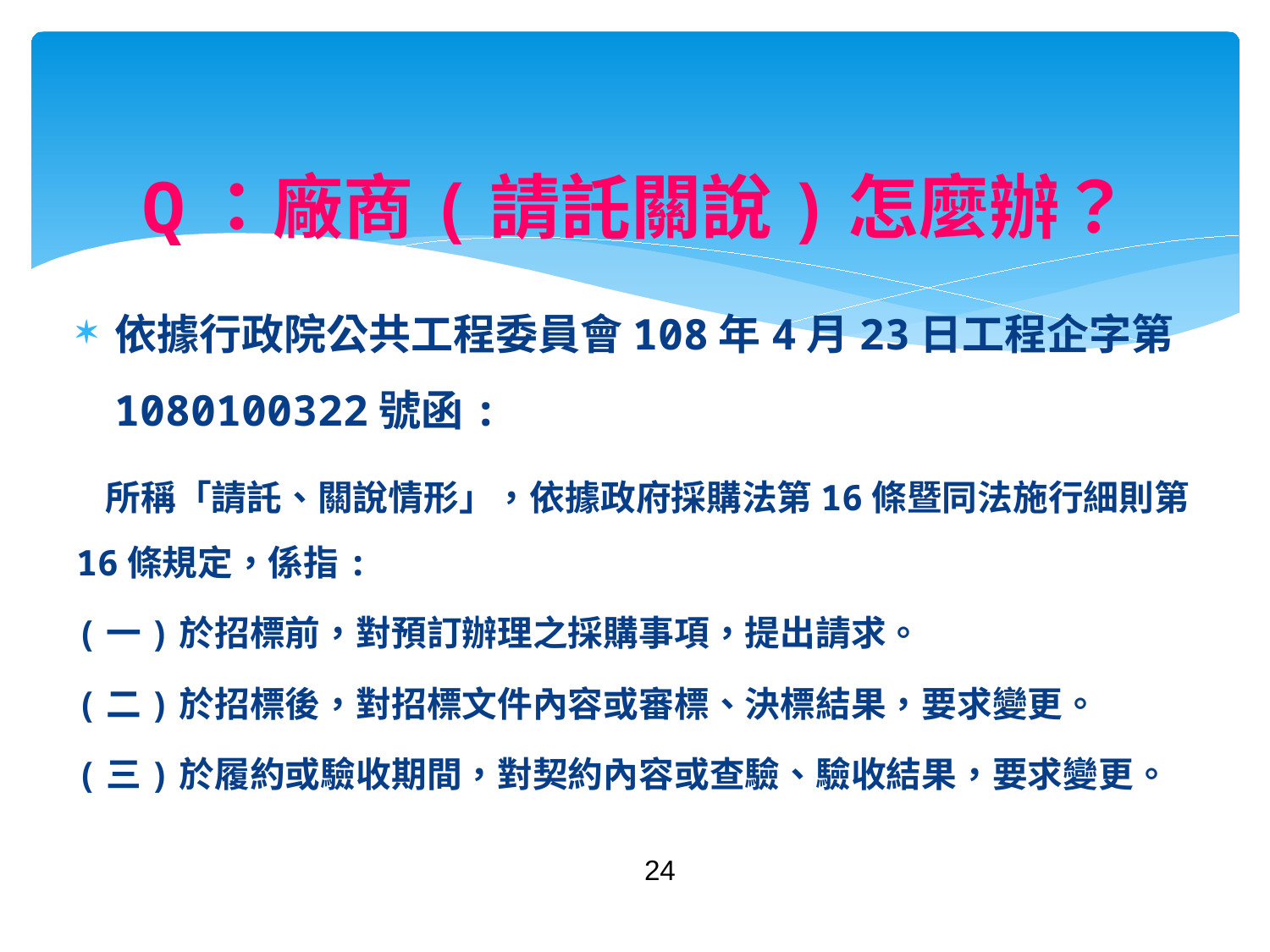

# Q：廠商(請託關說)怎麼辦？
依據行政院公共工程委員會108年4月23日工程企字第1080100322號函:
  所稱「請託、關說情形」，依據政府採購法第16條暨同法施行細則第16條規定，係指:
(一)於招標前，對預訂辦理之採購事項，提出請求。
(二)於招標後，對招標文件內容或審標、決標結果，要求變更。
(三)於履約或驗收期間，對契約內容或查驗、驗收結果，要求變更。

24